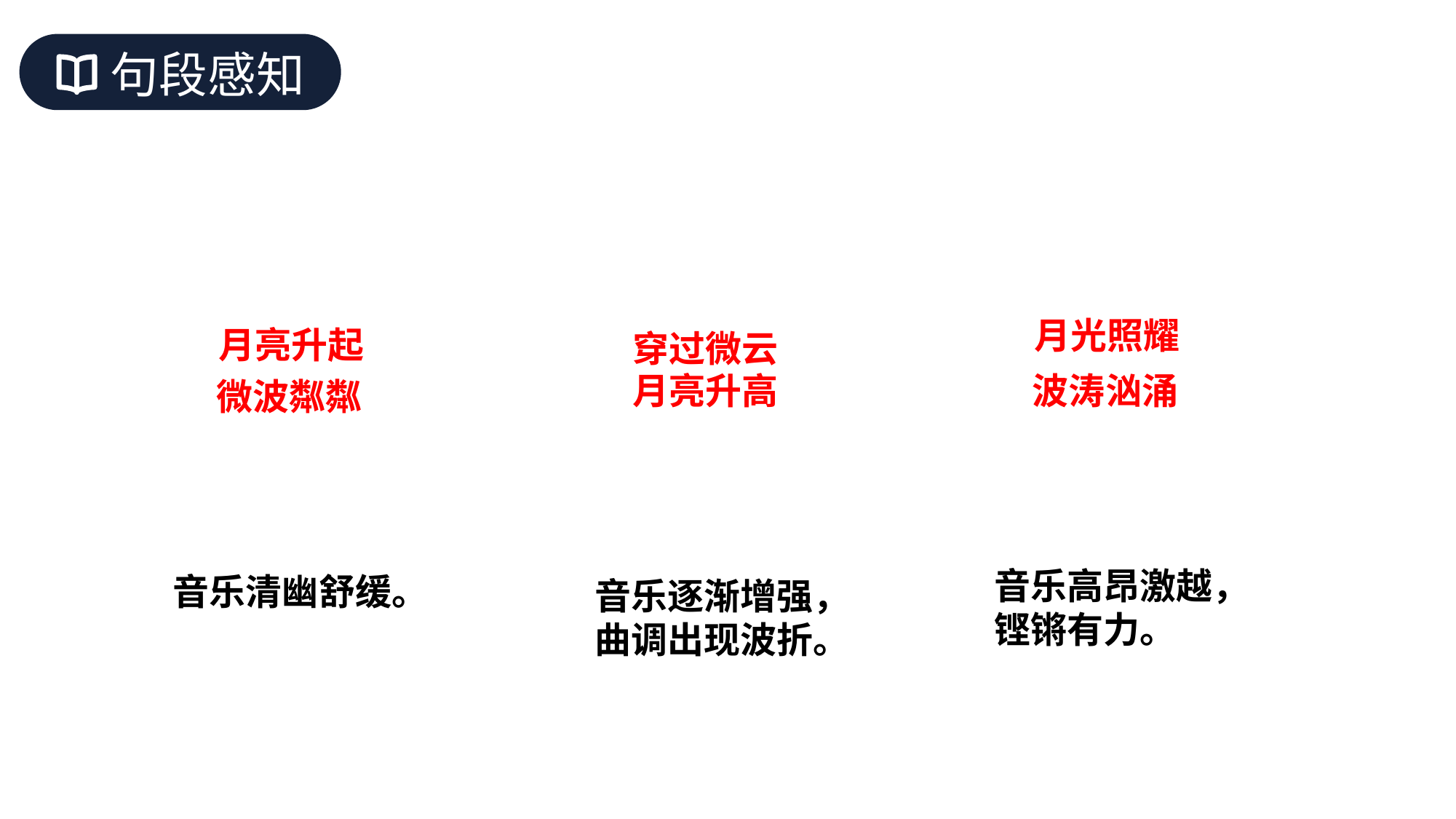

句段感知
月光照耀
月亮升起
穿过微云
月亮升高
波涛汹涌
微波粼粼
音乐高昂激越，
铿锵有力。
音乐清幽舒缓。
音乐逐渐增强，
曲调出现波折。